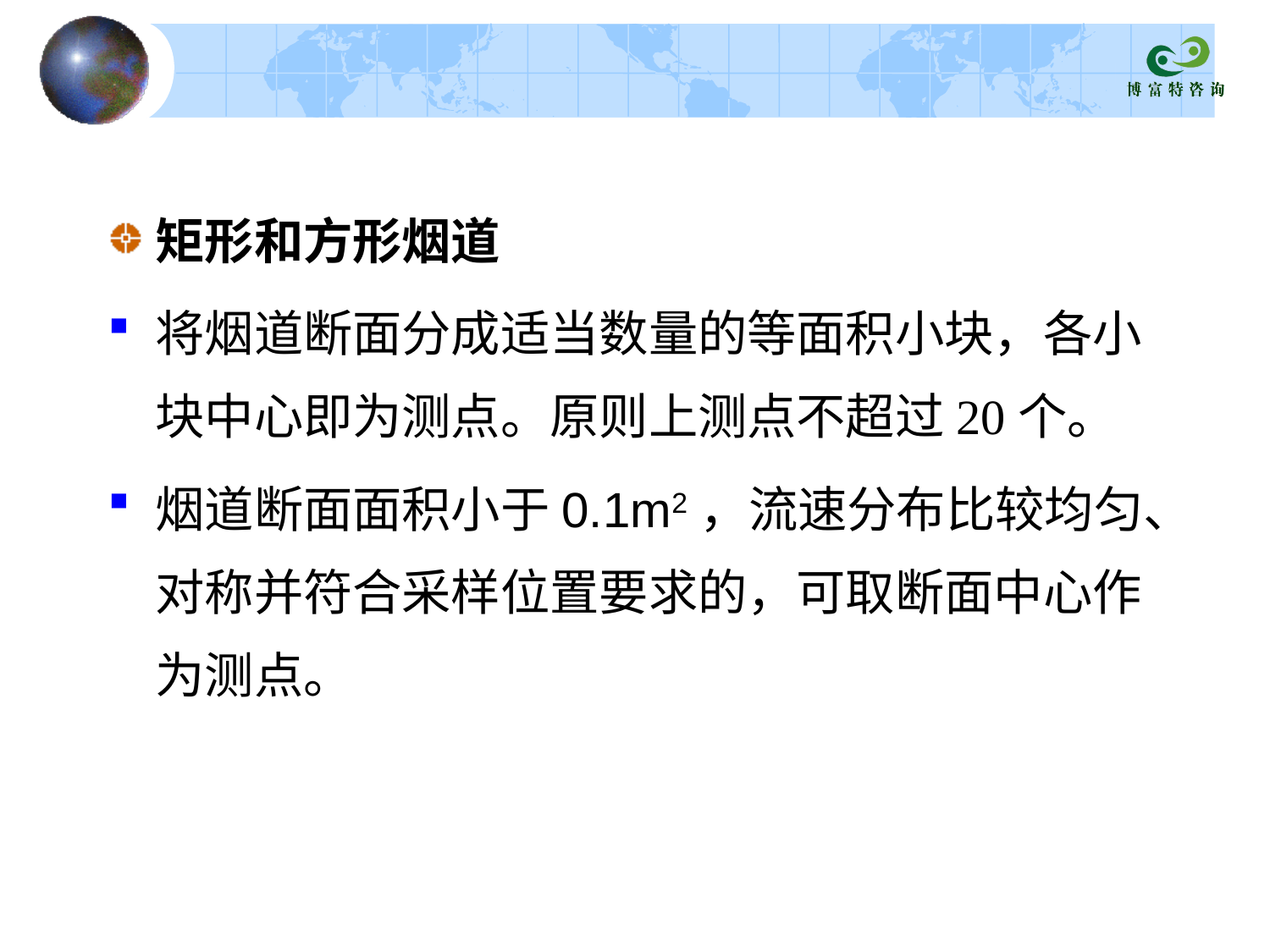

矩形和方形烟道
将烟道断面分成适当数量的等面积小块，各小块中心即为测点。原则上测点不超过20个。
烟道断面面积小于0.1m2，流速分布比较均匀、对称并符合采样位置要求的，可取断面中心作为测点。